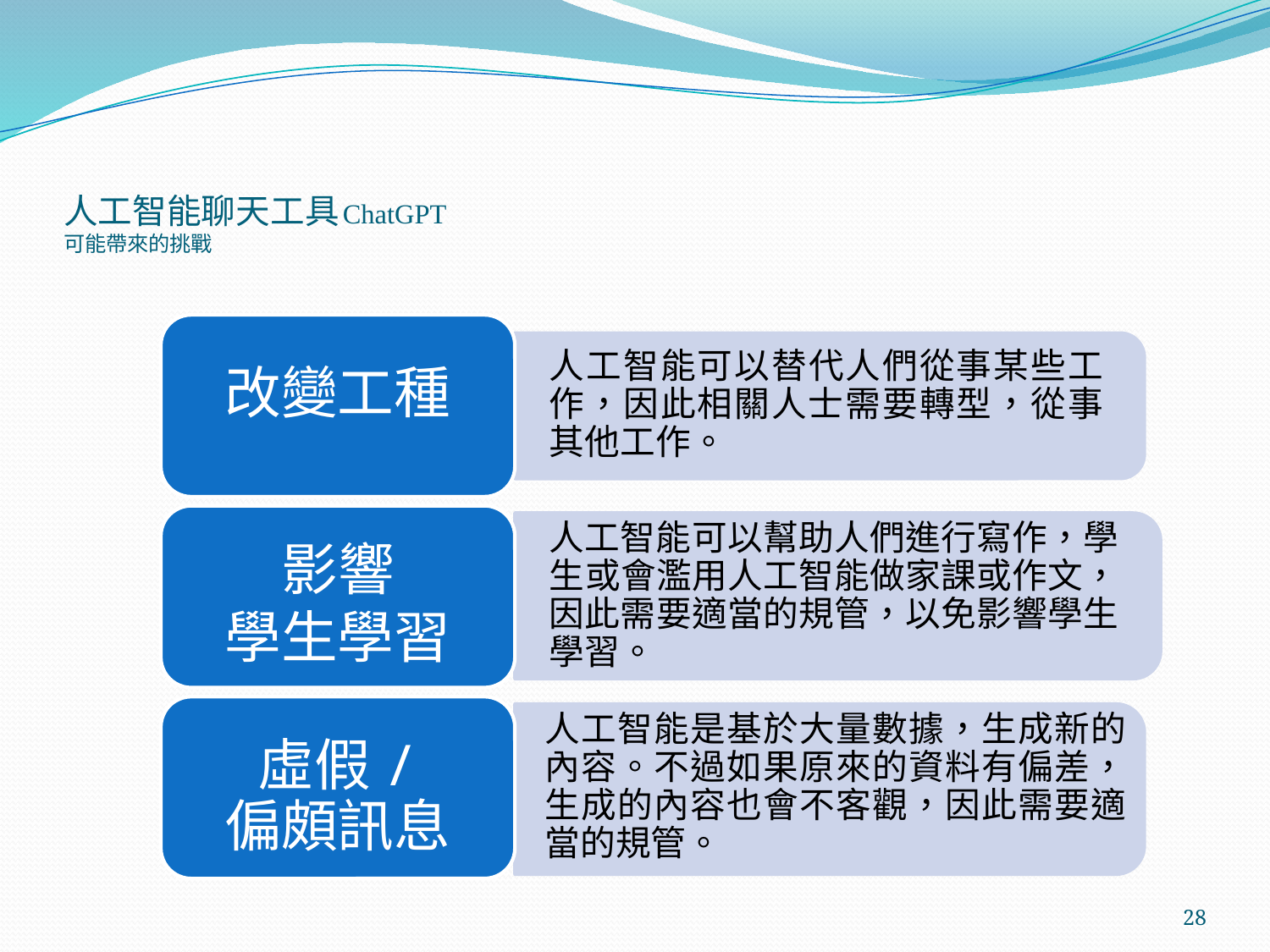

# 人工智能聊天工具ChatGPT 可能帶來的挑戰

改變工種

人工智能可以替代人們從事某些工作，因此相關人士需要轉型，從事其他工作。

影響
學生學習

人工智能可以幫助人們進行寫作，學生或會濫用人工智能做家課或作文，因此需要適當的規管，以免影響學生學習。

虛假/
偏頗訊息

人工智能是基於大量數據，生成新的內容。不過如果原來的資料有偏差，生成的內容也會不客觀，因此需要適當的規管。

28